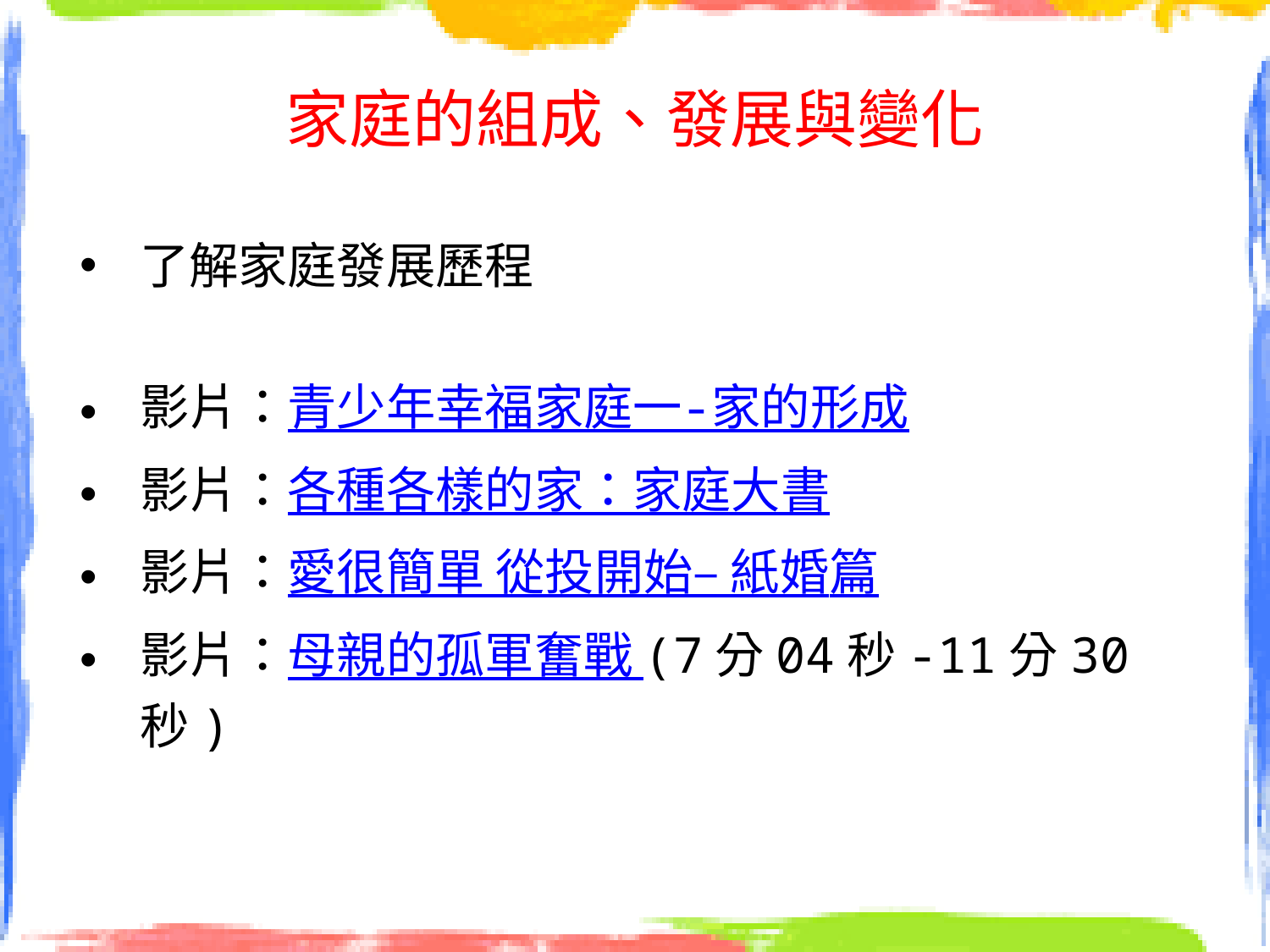

# 家庭的組成、發展與變化
了解家庭發展歷程

影片：青少年幸福家庭一-家的形成
影片：各種各樣的家：家庭大書
影片：愛很簡單 從投開始– 紙婚篇
影片：母親的孤軍奮戰 (7分04秒-11分30秒)